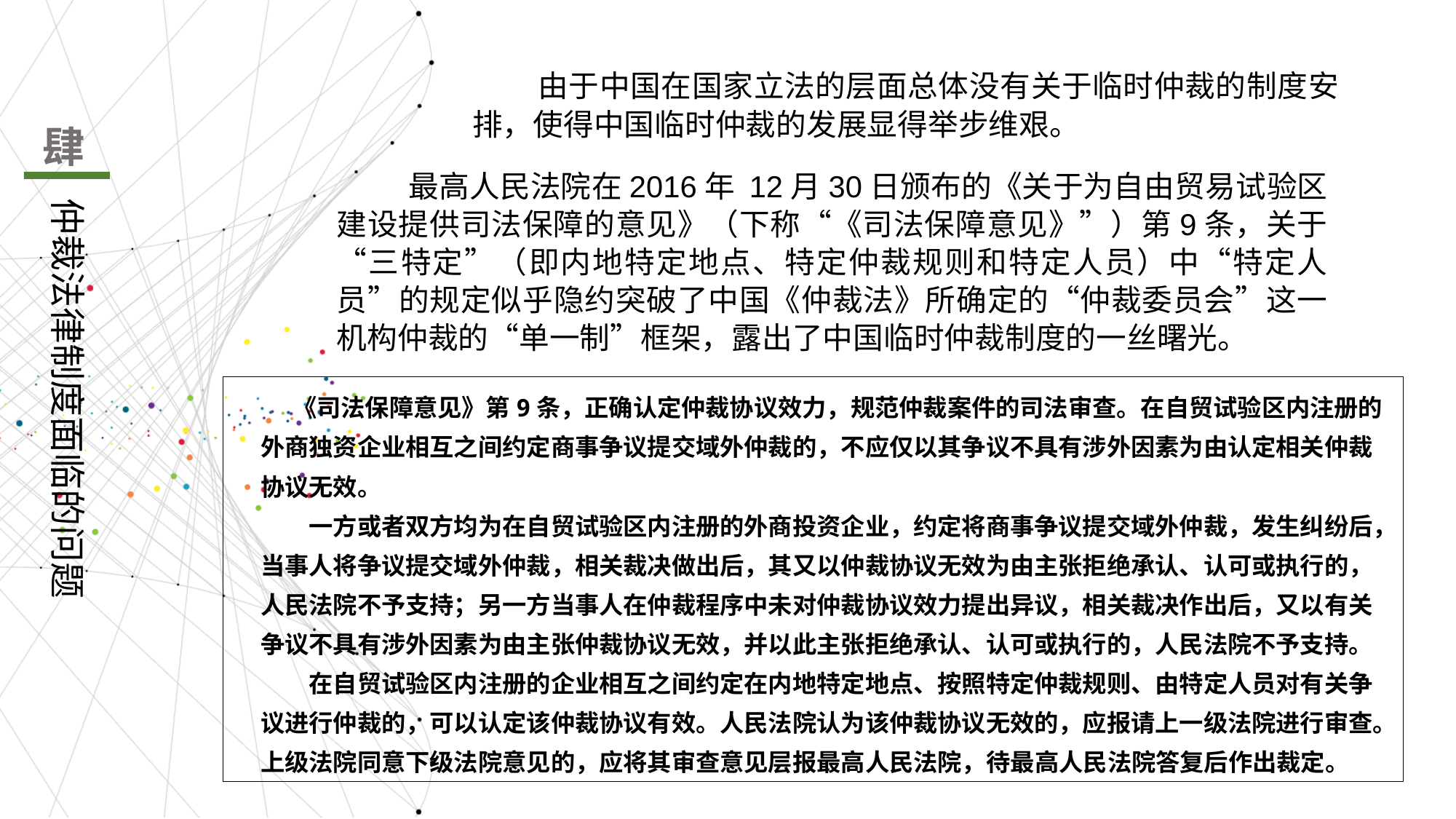

由于中国在国家立法的层面总体没有关于临时仲裁的制度安排，使得中国临时仲裁的发展显得举步维艰。
肆
    最高人民法院在2016年 12月30日颁布的《关于为自由贸易试验区建设提供司法保障的意见》（下称“《司法保障意见》”）第9条，关于“三特定”（即内地特定地点、特定仲裁规则和特定人员）中“特定人员”的规定似乎隐约突破了中国《仲裁法》所确定的“仲裁委员会”这一机构仲裁的“单一制”框架，露出了中国临时仲裁制度的一丝曙光。

仲裁法律制度面临的问题
《司法保障意见》第9条，正确认定仲裁协议效力，规范仲裁案件的司法审查。在自贸试验区内注册的外商独资企业相互之间约定商事争议提交域外仲裁的，不应仅以其争议不具有涉外因素为由认定相关仲裁协议无效。
　　一方或者双方均为在自贸试验区内注册的外商投资企业，约定将商事争议提交域外仲裁，发生纠纷后，当事人将争议提交域外仲裁，相关裁决做出后，其又以仲裁协议无效为由主张拒绝承认、认可或执行的，人民法院不予支持；另一方当事人在仲裁程序中未对仲裁协议效力提出异议，相关裁决作出后，又以有关争议不具有涉外因素为由主张仲裁协议无效，并以此主张拒绝承认、认可或执行的，人民法院不予支持。
　　在自贸试验区内注册的企业相互之间约定在内地特定地点、按照特定仲裁规则、由特定人员对有关争议进行仲裁的，可以认定该仲裁协议有效。人民法院认为该仲裁协议无效的，应报请上一级法院进行审查。上级法院同意下级法院意见的，应将其审查意见层报最高人民法院，待最高人民法院答复后作出裁定。